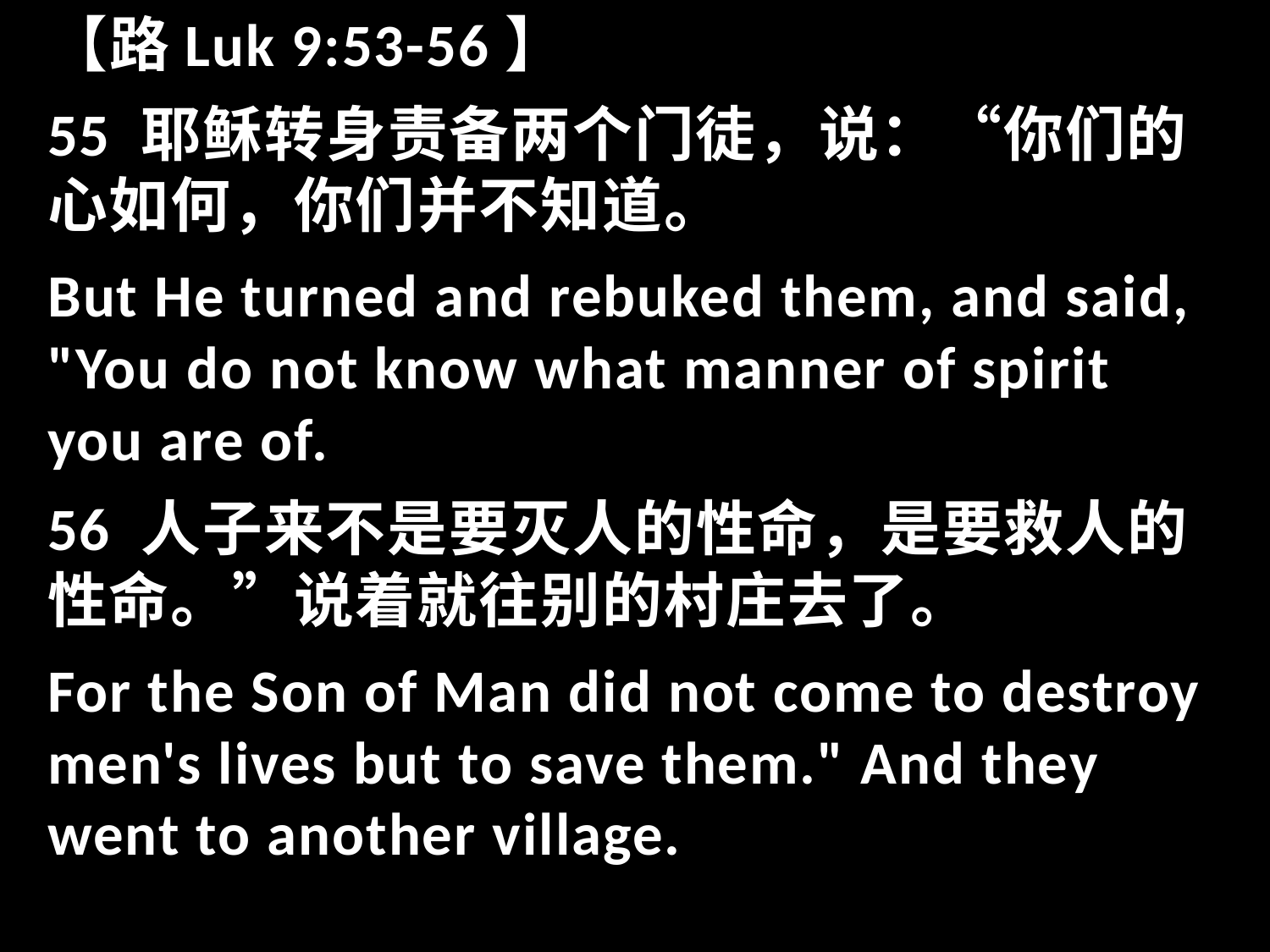

【路Luk 9:53-56】
55 耶稣转身责备两个门徒，说：“你们的心如何，你们并不知道。
But He turned and rebuked them, and said, "You do not know what manner of spirit you are of.
56 人子来不是要灭人的性命，是要救人的性命。”说着就往别的村庄去了。
For the Son of Man did not come to destroy men's lives but to save them." And they went to another village.